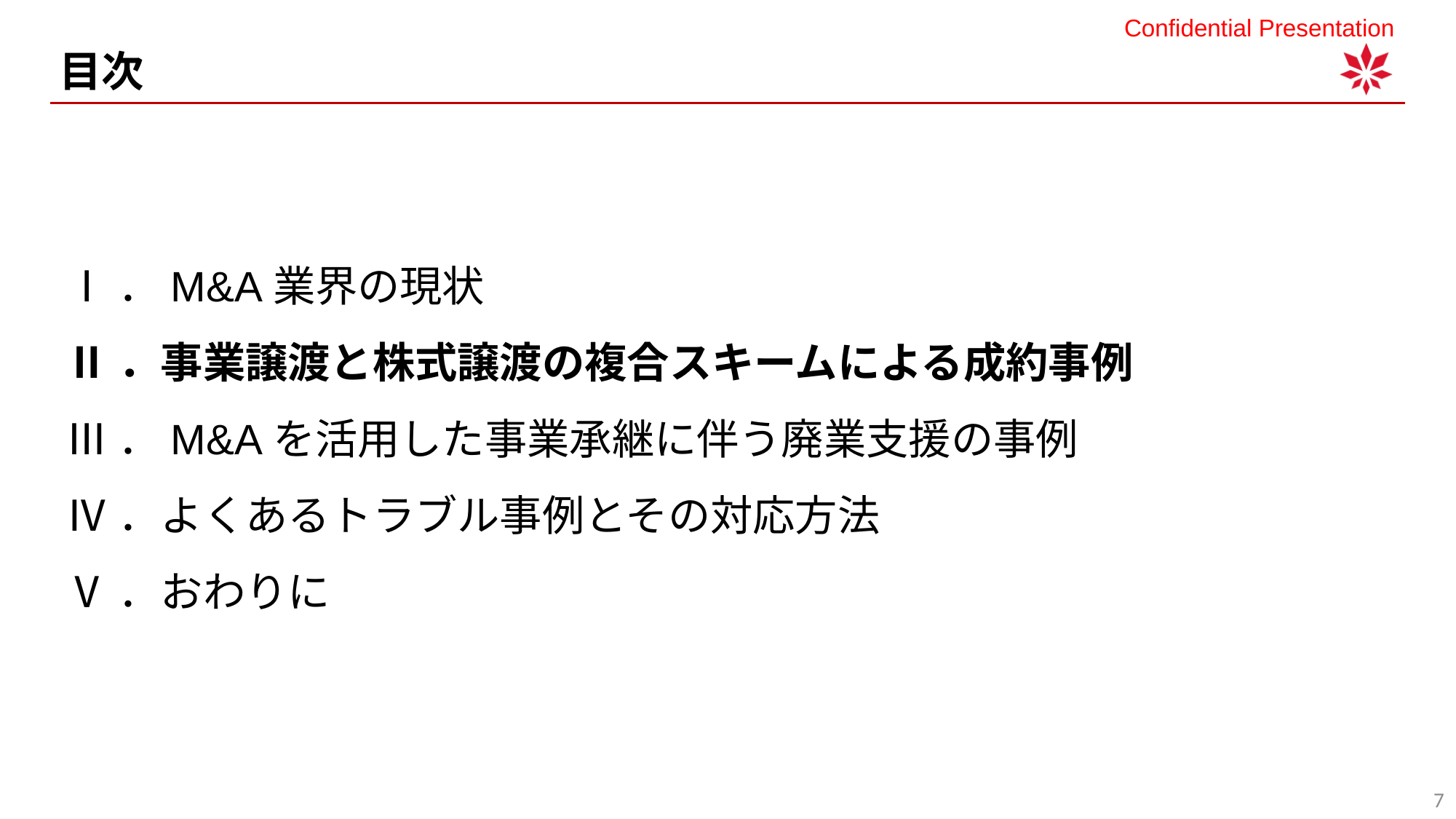

目次
Ⅰ．M&A業界の現状
Ⅱ．事業譲渡と株式譲渡の複合スキームによる成約事例
Ⅲ．M&Aを活用した事業承継に伴う廃業支援の事例
Ⅳ．よくあるトラブル事例とその対応方法
Ⅴ．おわりに
7